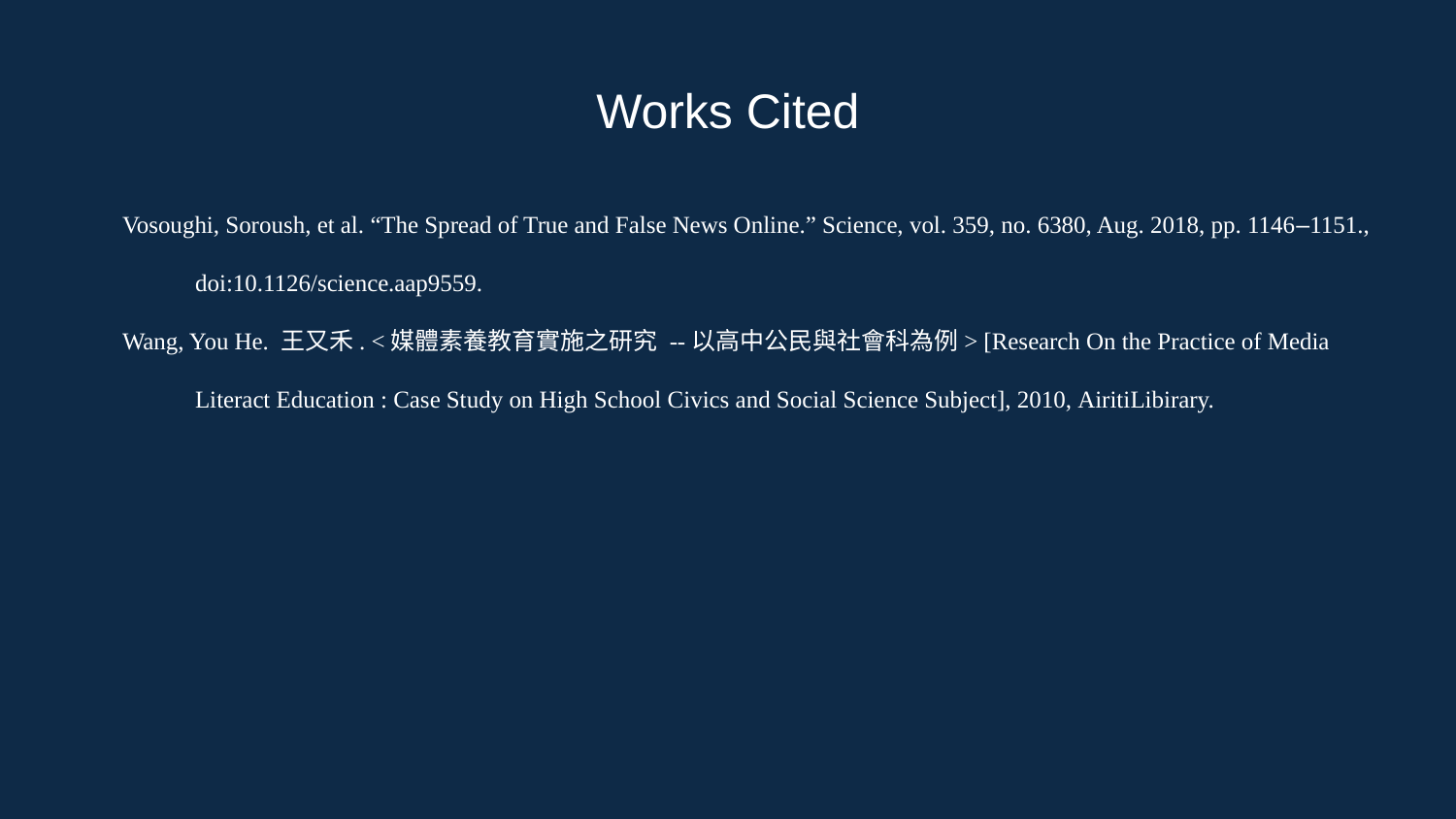

Works Cited
Vosoughi, Soroush, et al. “The Spread of True and False News Online.” Science, vol. 359, no. 6380, Aug. 2018, pp. 1146–1151., doi:10.1126/science.aap9559.
Wang, You He. 王又禾. <媒體素養教育實施之研究 --以高中公民與社會科為例> [Research On the Practice of Media Literact Education : Case Study on High School Civics and Social Science Subject], 2010, AiritiLibirary.